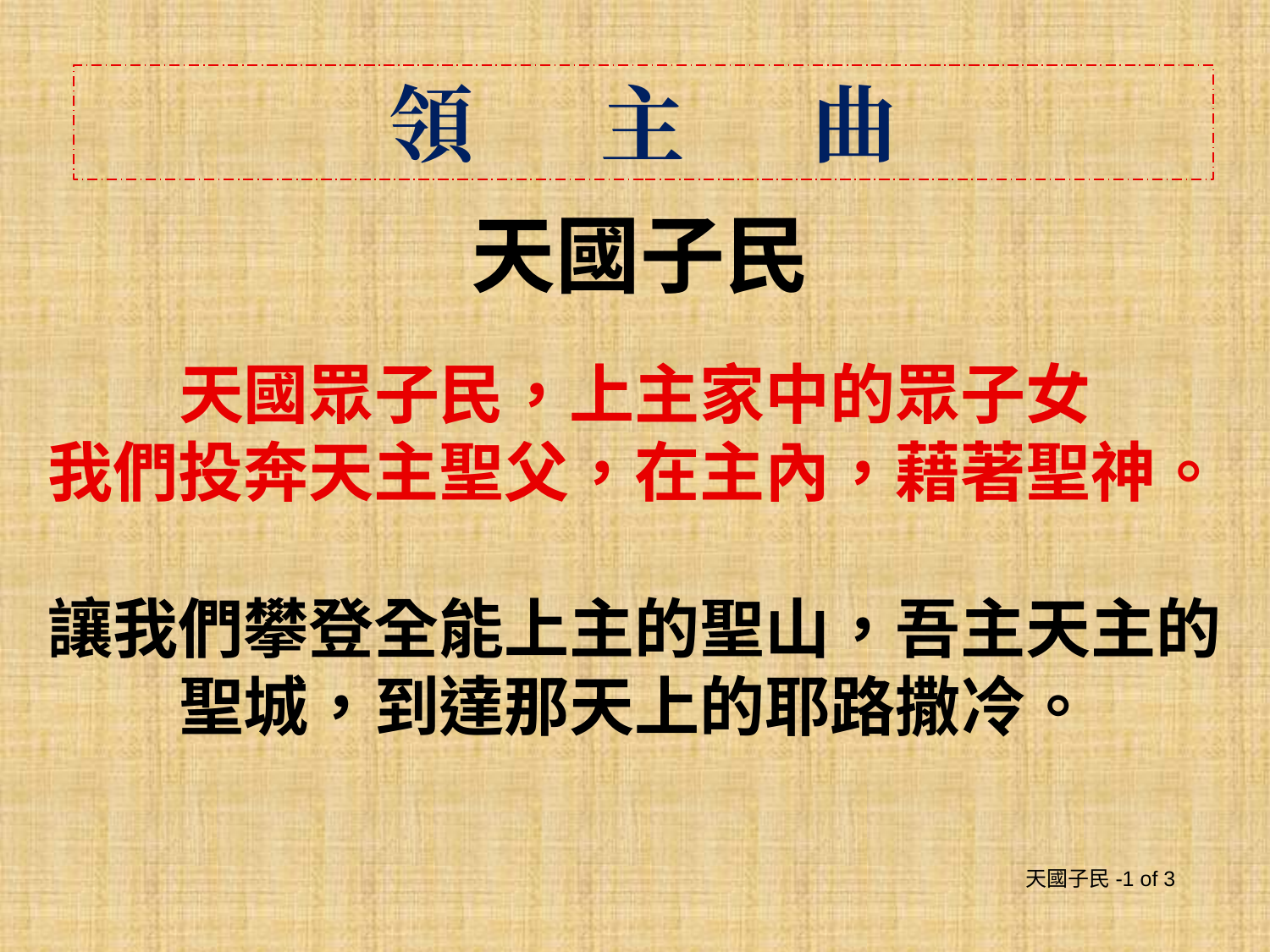

領      主      曲
天國子民
天國眾子民，上主家中的眾子女
我們投奔天主聖父，在主內，藉著聖神。

讓我們攀登全能上主的聖山，吾主天主的聖城，到達那天上的耶路撒冷。
天國子民-1 of 3